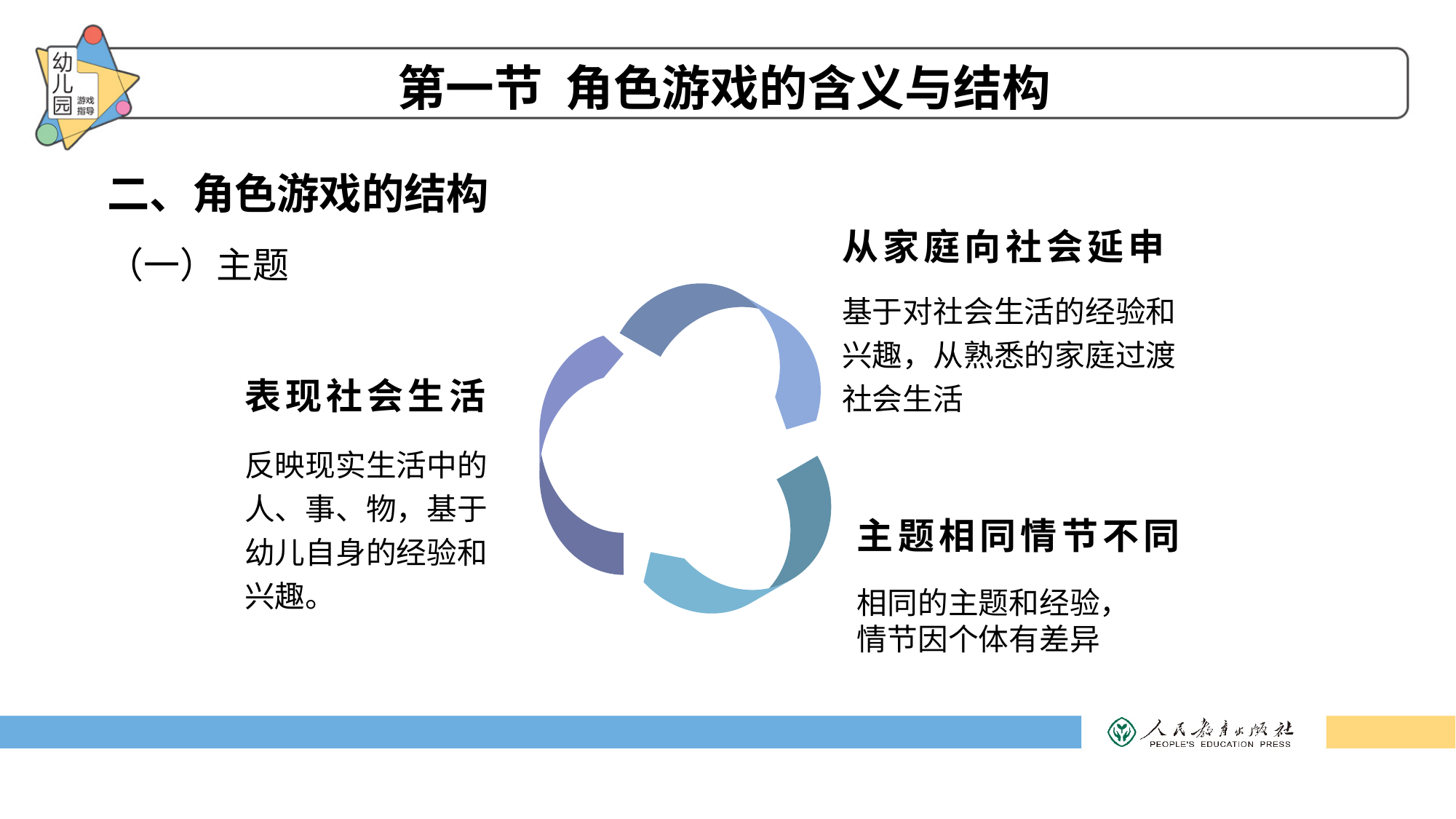

第一节  角色游戏的含义与结构
二、角色游戏的结构
（一）主题
从家庭向社会延申
基于对社会生活的经验和兴趣，从熟悉的家庭过渡社会生活

表现社会生活

反映现实生活中的人、事、物，基于幼儿自身的经验和兴趣。
主题相同情节不同

相同的主题和经验，
情节因个体有差异